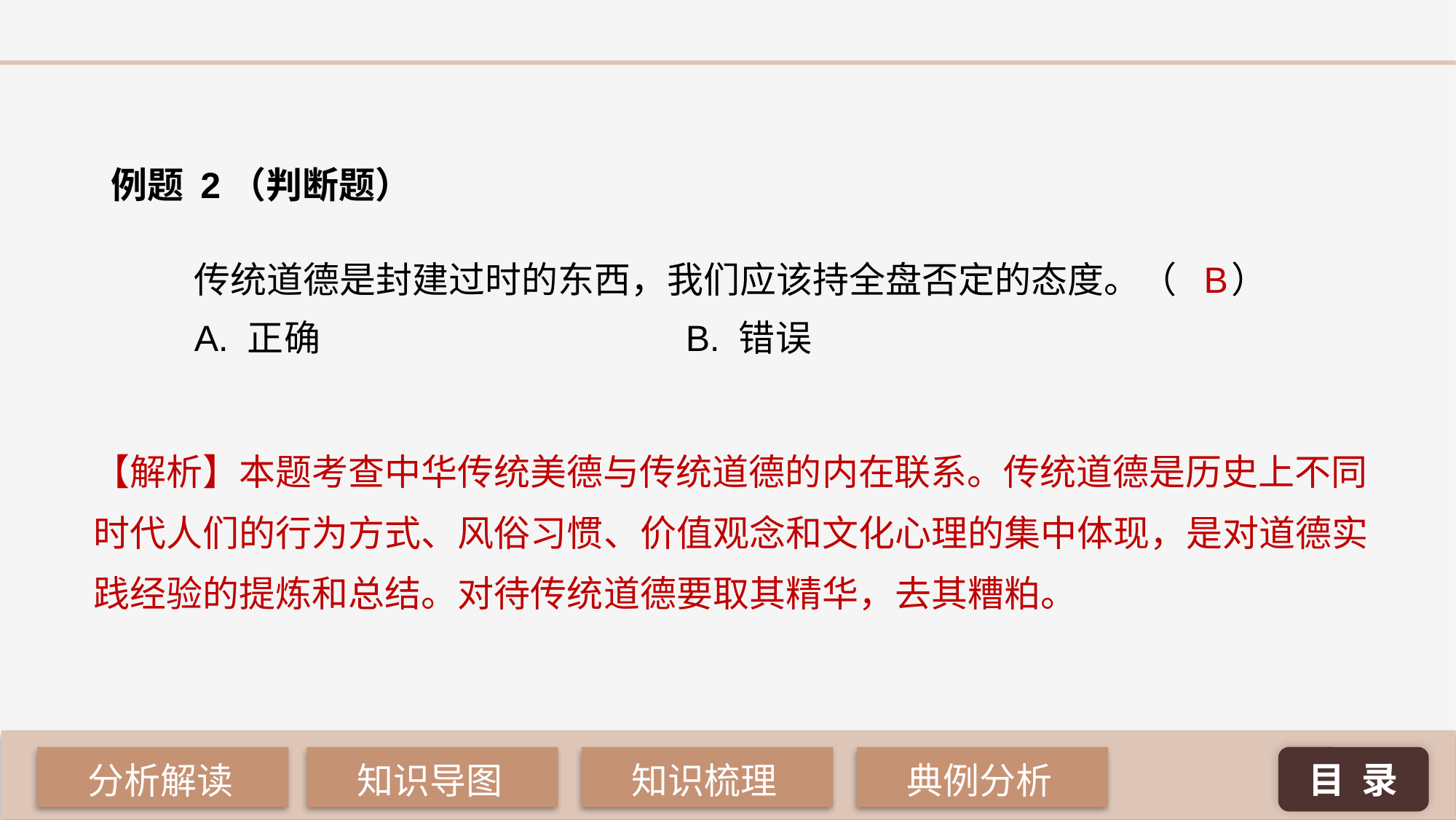

例题 2（判断题）
B
传统道德是封建过时的东西，我们应该持全盘否定的态度。（ 	）
A. 正确 				B. 错误
【解析】本题考查中华传统美德与传统道德的内在联系。传统道德是历史上不同时代人们的行为方式、风俗习惯、价值观念和文化心理的集中体现，是对道德实践经验的提炼和总结。对待传统道德要取其精华，去其糟粕。